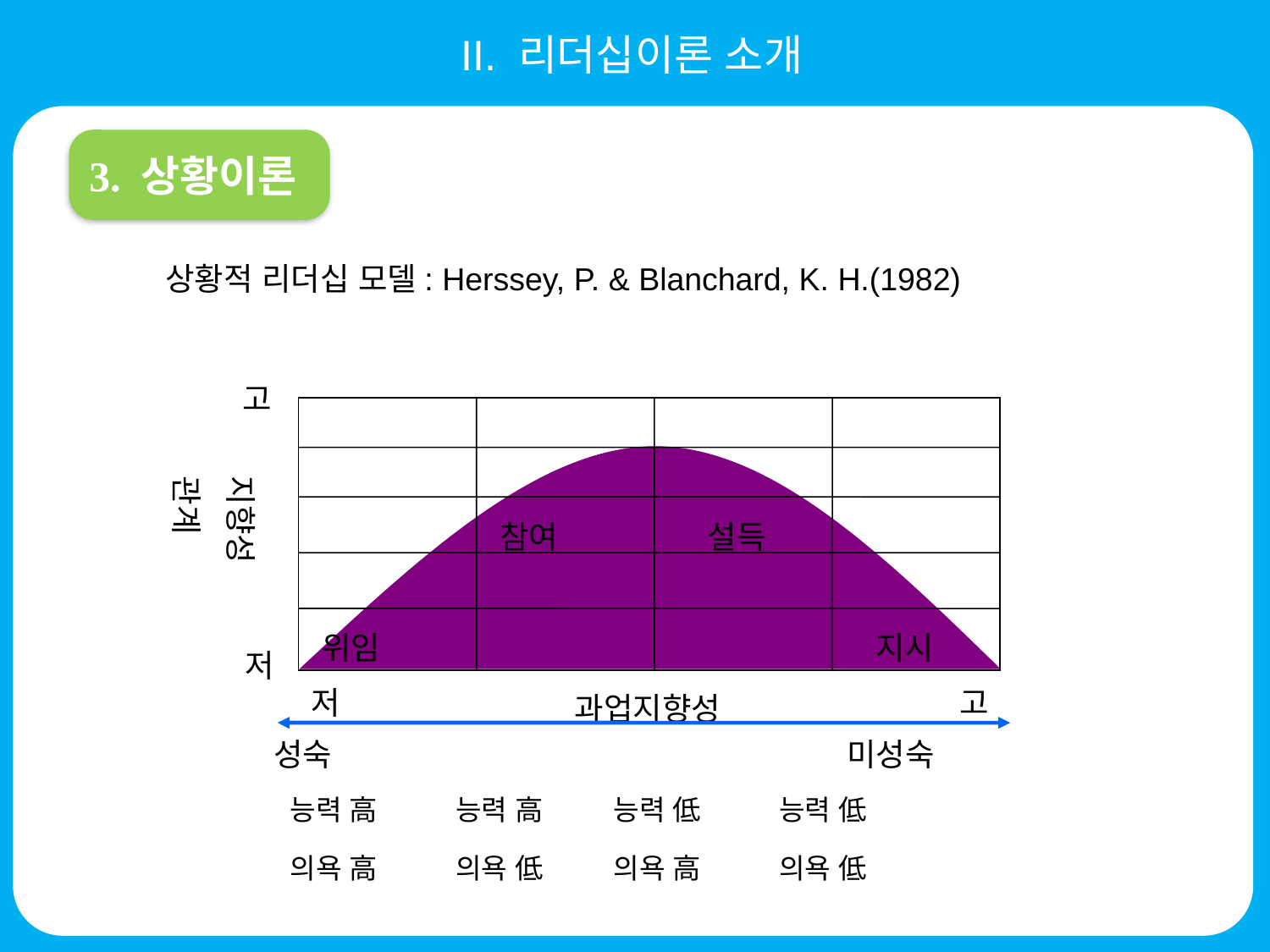

II. 리더십이론 소개
3. 상황이론
상황적 리더십 모델: Herssey, P. & Blanchard, K. H.(1982)
고

지향성
관계

참여
설득

위임
지시
저
저
고
     과업지향성

  성숙                                                          미성숙
능력 高          능력 高         능력 低          능력 低
의욕 高          의욕 低         의욕 高          의욕 低